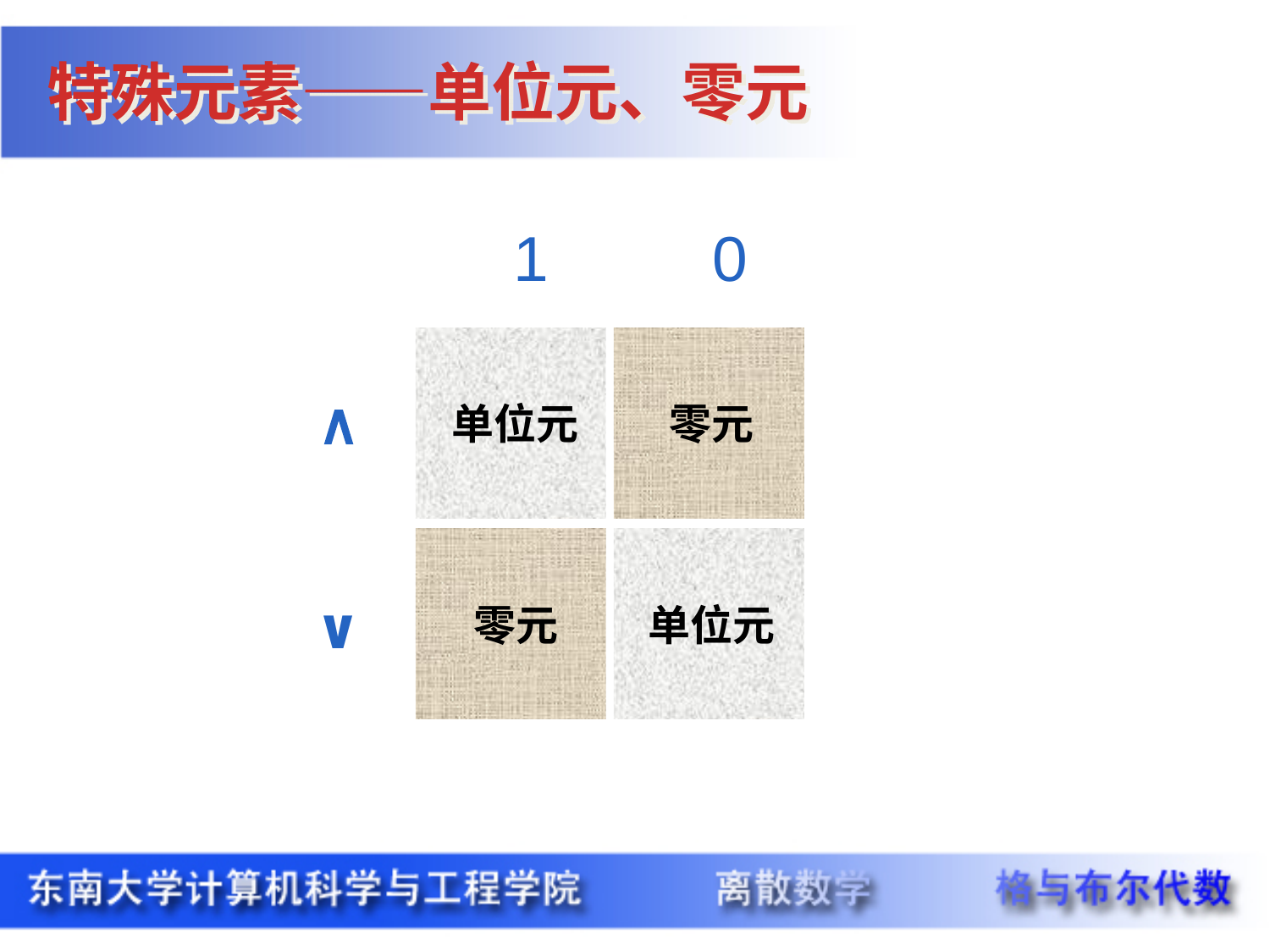

特殊元素——单位元、零元
1
0

∧
单位元
零元

∨
零元
单位元